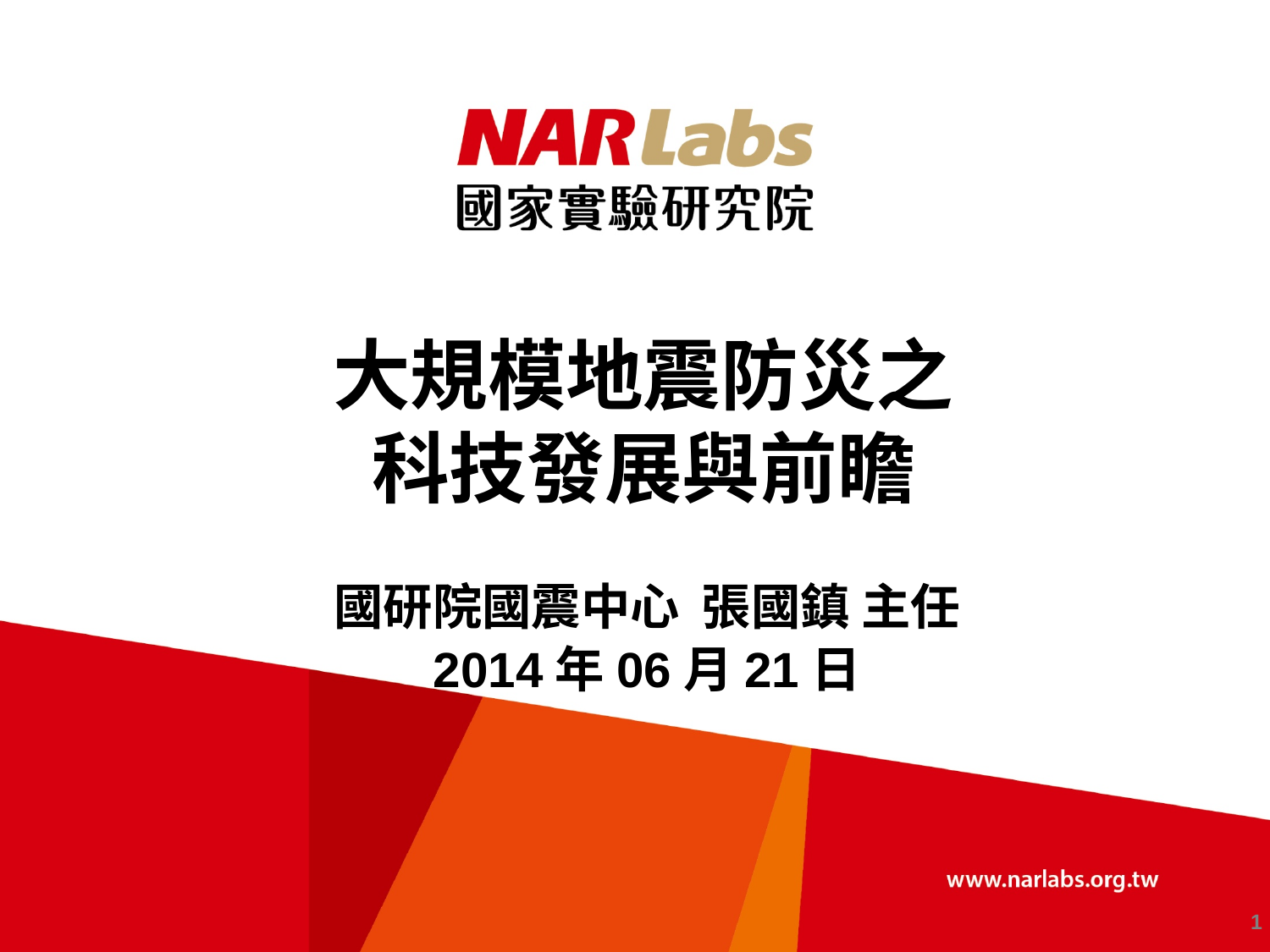

# 大規模地震防災之 科技發展與前瞻
國研院國震中心  張國鎮 主任
2014年06月21日
1